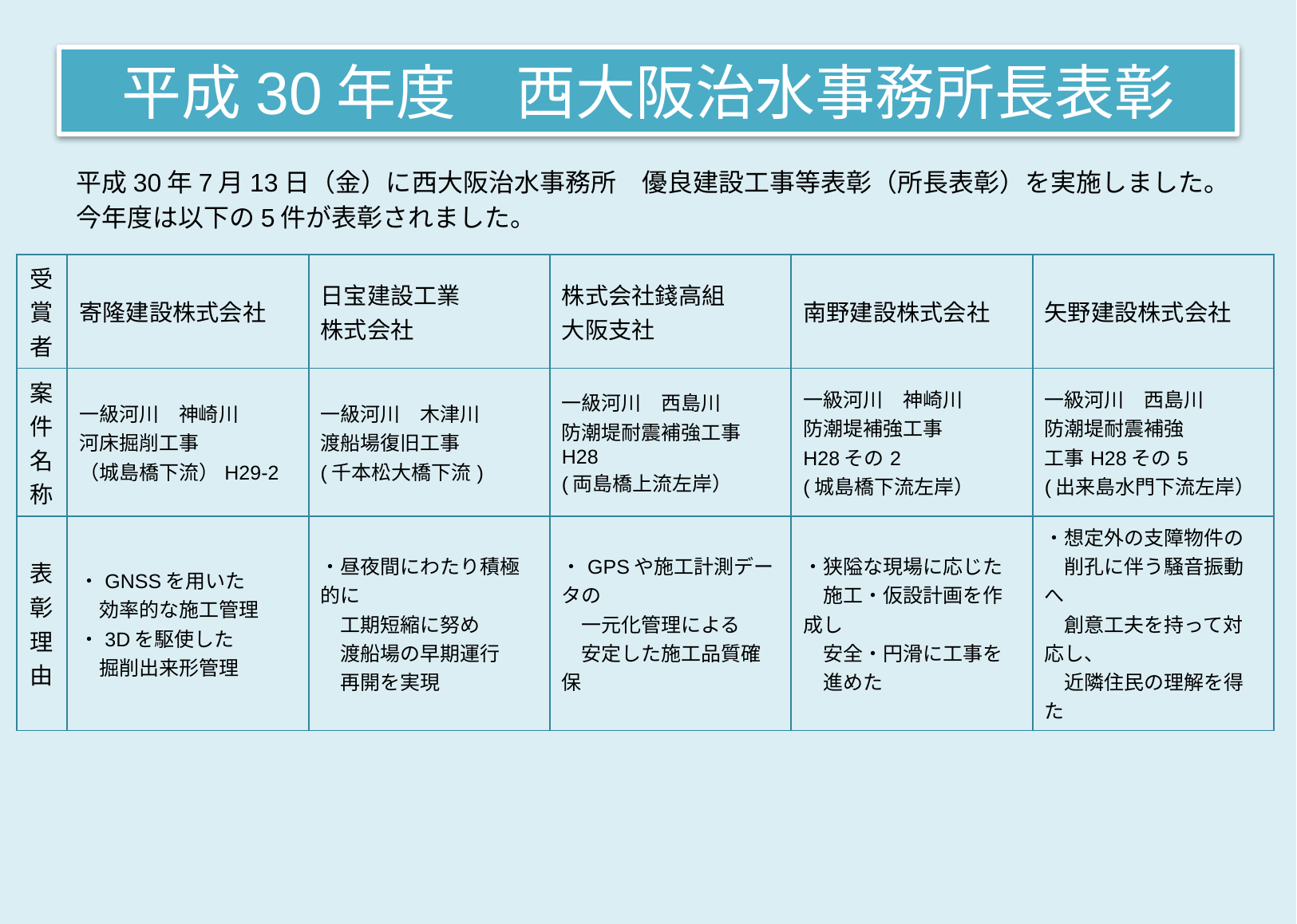

# 平成30年度　西大阪治水事務所長表彰
平成30年7月13日（金）に西大阪治水事務所　優良建設工事等表彰（所長表彰）を実施しました。
今年度は以下の5件が表彰されました。
| 受賞者 | 寄隆建設株式会社 | 日宝建設工業 株式会社 | 株式会社錢高組　 大阪支社 | 南野建設株式会社 | 矢野建設株式会社 |
| --- | --- | --- | --- | --- | --- |
| 案件名称 | 一級河川　神崎川 河床掘削工事 （城島橋下流）H29-2 | 一級河川　木津川 渡船場復旧工事 (千本松大橋下流) | 一級河川　西島川 防潮堤耐震補強工事 H28 (両島橋上流左岸） | 一級河川　神崎川 防潮堤補強工事 H28その2 (城島橋下流左岸） | 一級河川　西島川 防潮堤耐震補強 工事H28その5 (出来島水門下流左岸） |
| 表彰理由 | ・GNSSを用いた 　効率的な施工管理 ・3Dを駆使した 　掘削出来形管理 | ・昼夜間にわたり積極的に 　工期短縮に努め 　渡船場の早期運行 　再開を実現 | ・GPSや施工計測データの 　一元化管理による 　安定した施工品質確保 | ・狭隘な現場に応じた 　施工・仮設計画を作成し 　安全・円滑に工事を 　進めた | ・想定外の支障物件の 　削孔に伴う騒音振動へ 　創意工夫を持って対応し、 　近隣住民の理解を得た |